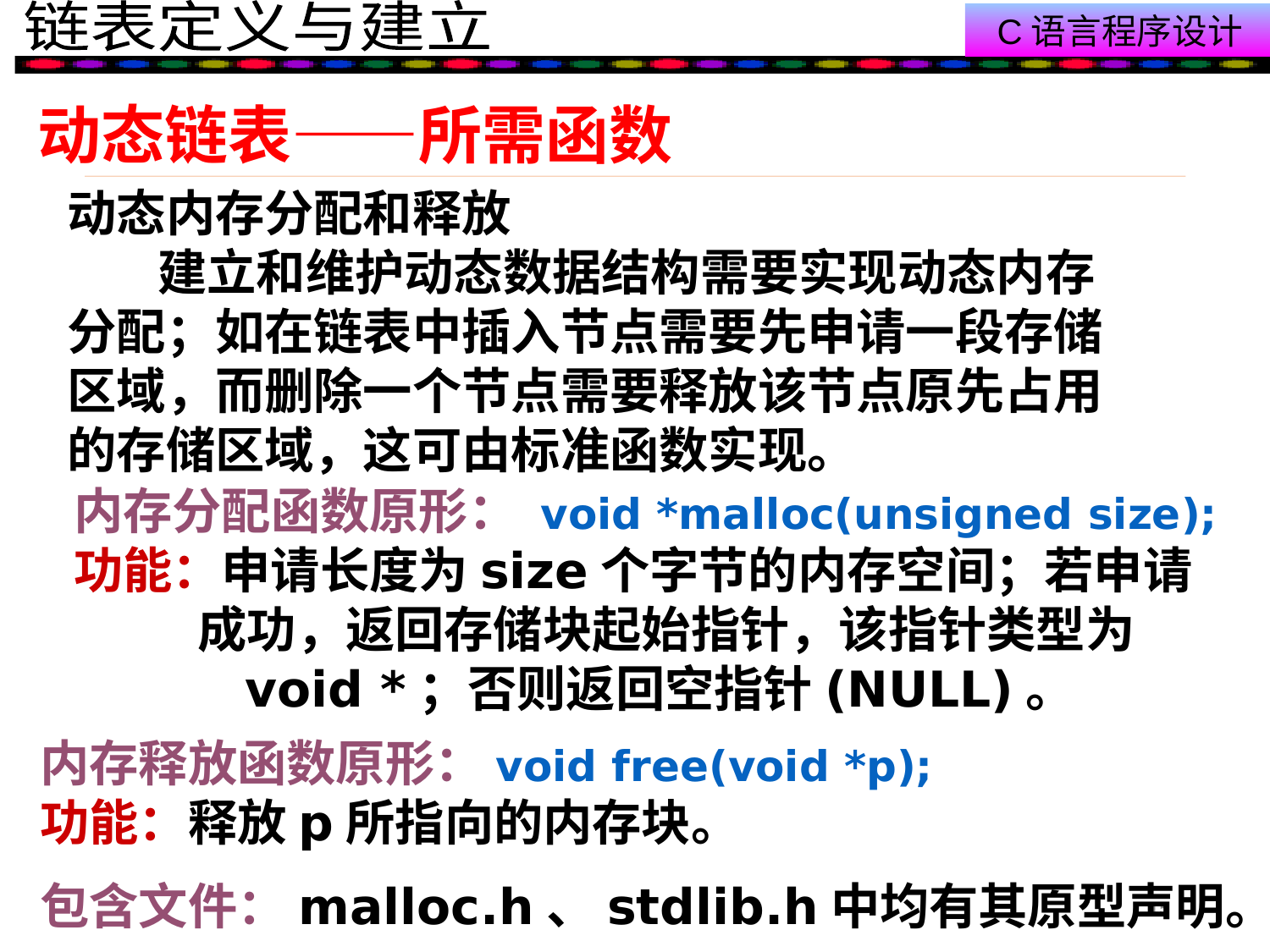

# 动态链表——所需函数
动态内存分配和释放
       建立和维护动态数据结构需要实现动态内存
分配；如在链表中插入节点需要先申请一段存储
区域，而删除一个节点需要释放该节点原先占用
的存储区域，这可由标准函数实现。
内存分配函数原形： void *malloc(unsigned size);
功能：申请长度为size个字节的内存空间；若申请
          成功，返回存储块起始指针，该指针类型为
          void *；否则返回空指针(NULL)。
内存释放函数原形：void free(void *p);
功能：释放p所指向的内存块。
包含文件：malloc.h、stdlib.h中均有其原型声明。
15